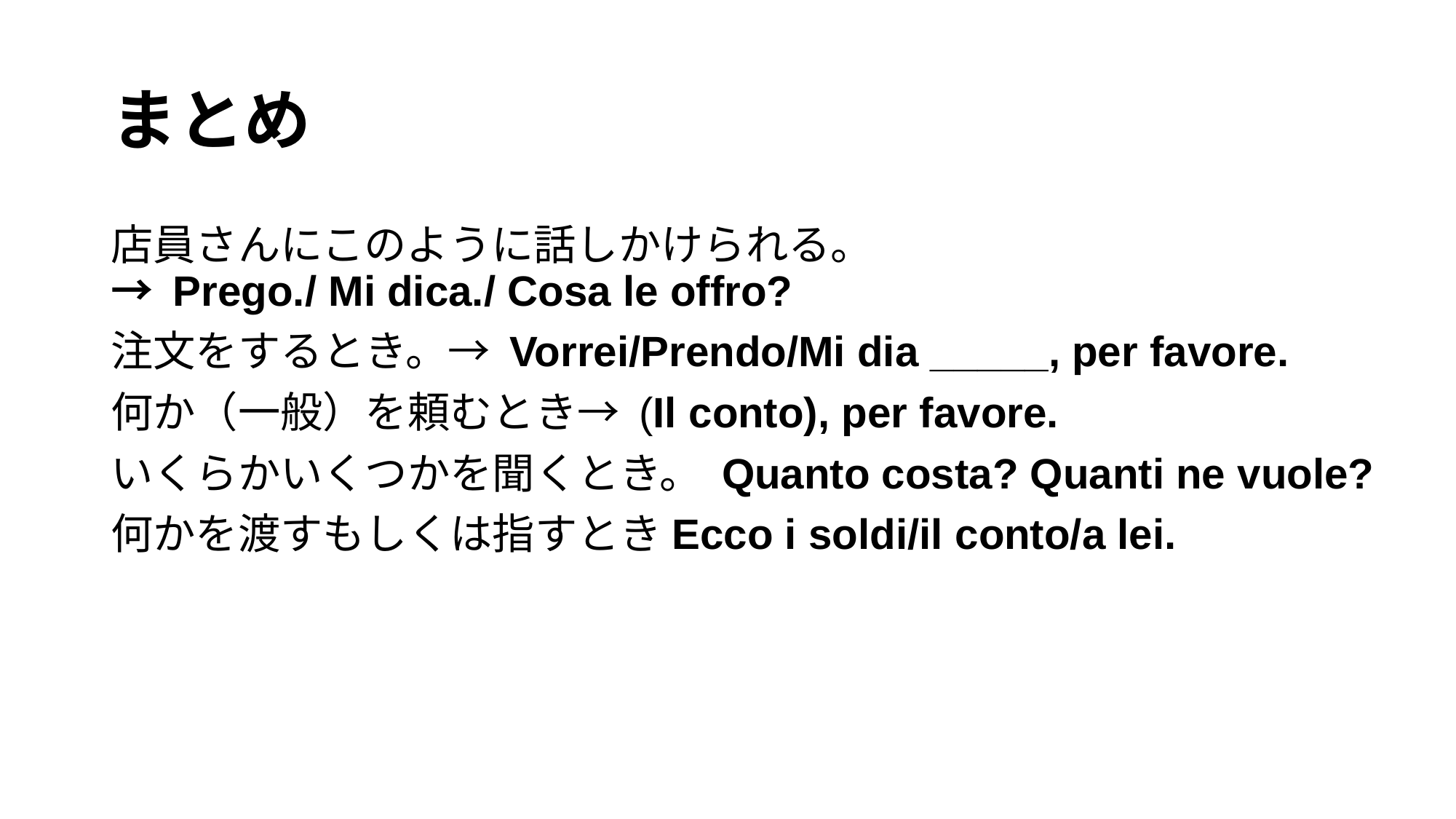

# まとめ
店員さんにこのように話しかけられる。
→ Prego./ Mi dica./ Cosa le offro?
注文をするとき。→ Vorrei/Prendo/Mi dia _____, per favore.
何か（一般）を頼むとき→ (Il conto), per favore.
いくらかいくつかを聞くとき。 Quanto costa? Quanti ne vuole?
何かを渡すもしくは指すときEcco i soldi/il conto/a lei.